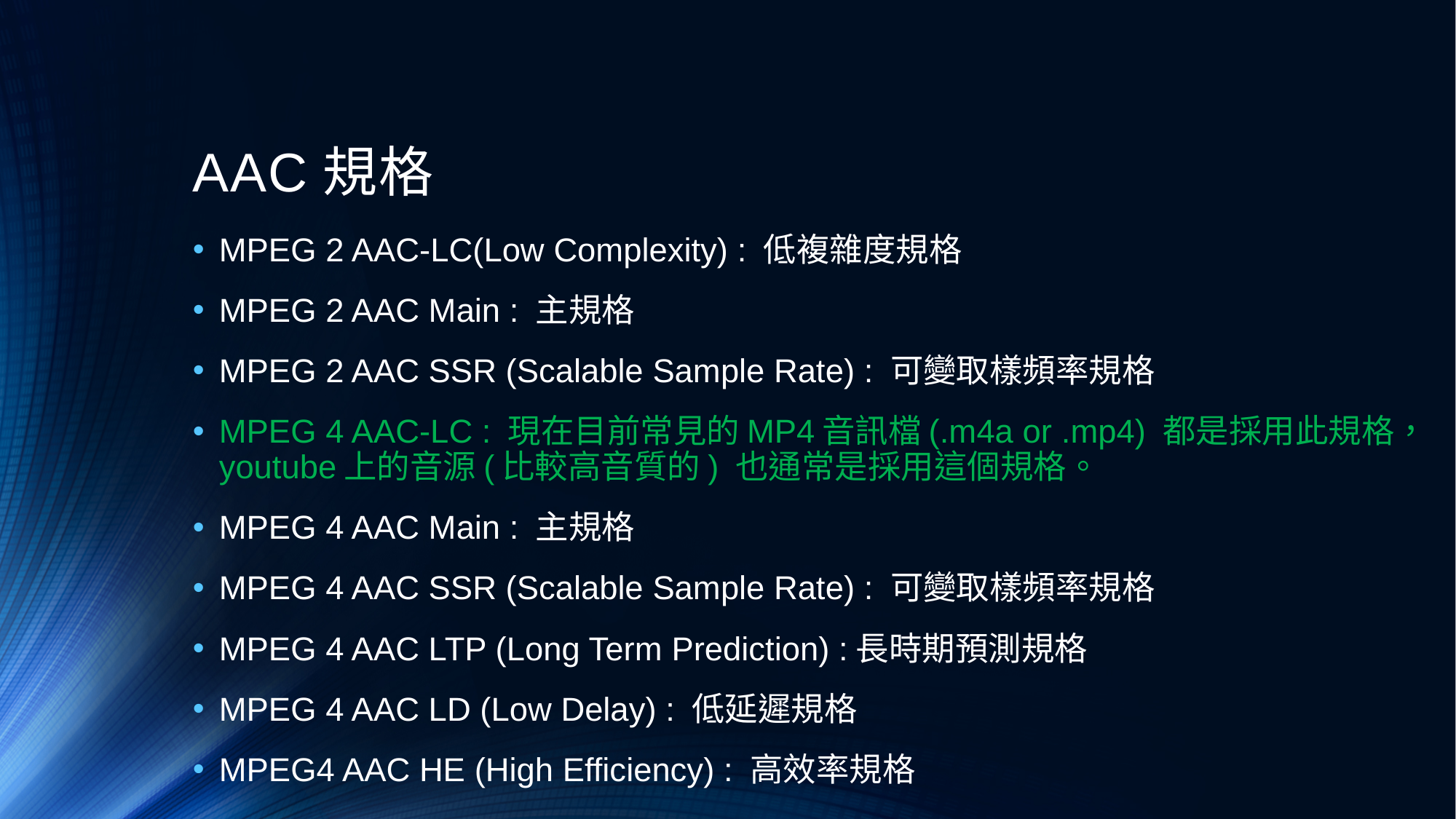

# AAC規格
MPEG 2 AAC-LC(Low Complexity) : 低複雜度規格
MPEG 2 AAC Main : 主規格
MPEG 2 AAC SSR (Scalable Sample Rate) : 可變取樣頻率規格
MPEG 4 AAC-LC : 現在目前常見的MP4音訊檔(.m4a or .mp4) 都是採用此規格，youtube上的音源(比較高音質的) 也通常是採用這個規格。
MPEG 4 AAC Main : 主規格
MPEG 4 AAC SSR (Scalable Sample Rate) : 可變取樣頻率規格
MPEG 4 AAC LTP (Long Term Prediction) :長時期預測規格
MPEG 4 AAC LD (Low Delay) : 低延遲規格
MPEG4 AAC HE (High Efficiency) : 高效率規格